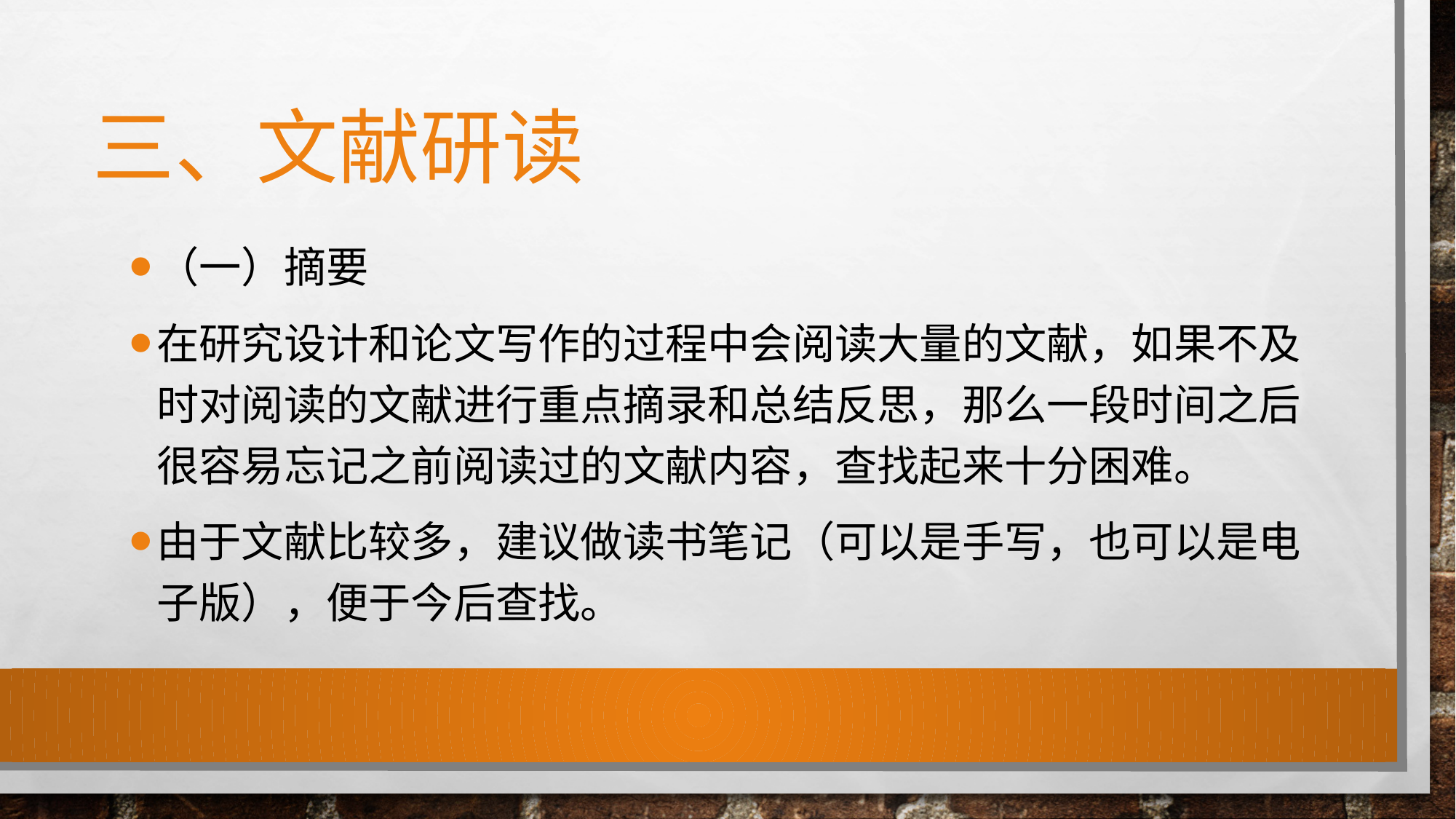

# 三、文献研读
（一）摘要
在研究设计和论文写作的过程中会阅读大量的文献，如果不及时对阅读的文献进行重点摘录和总结反思，那么一段时间之后很容易忘记之前阅读过的文献内容，查找起来十分困难。
由于文献比较多，建议做读书笔记（可以是手写，也可以是电子版），便于今后查找。